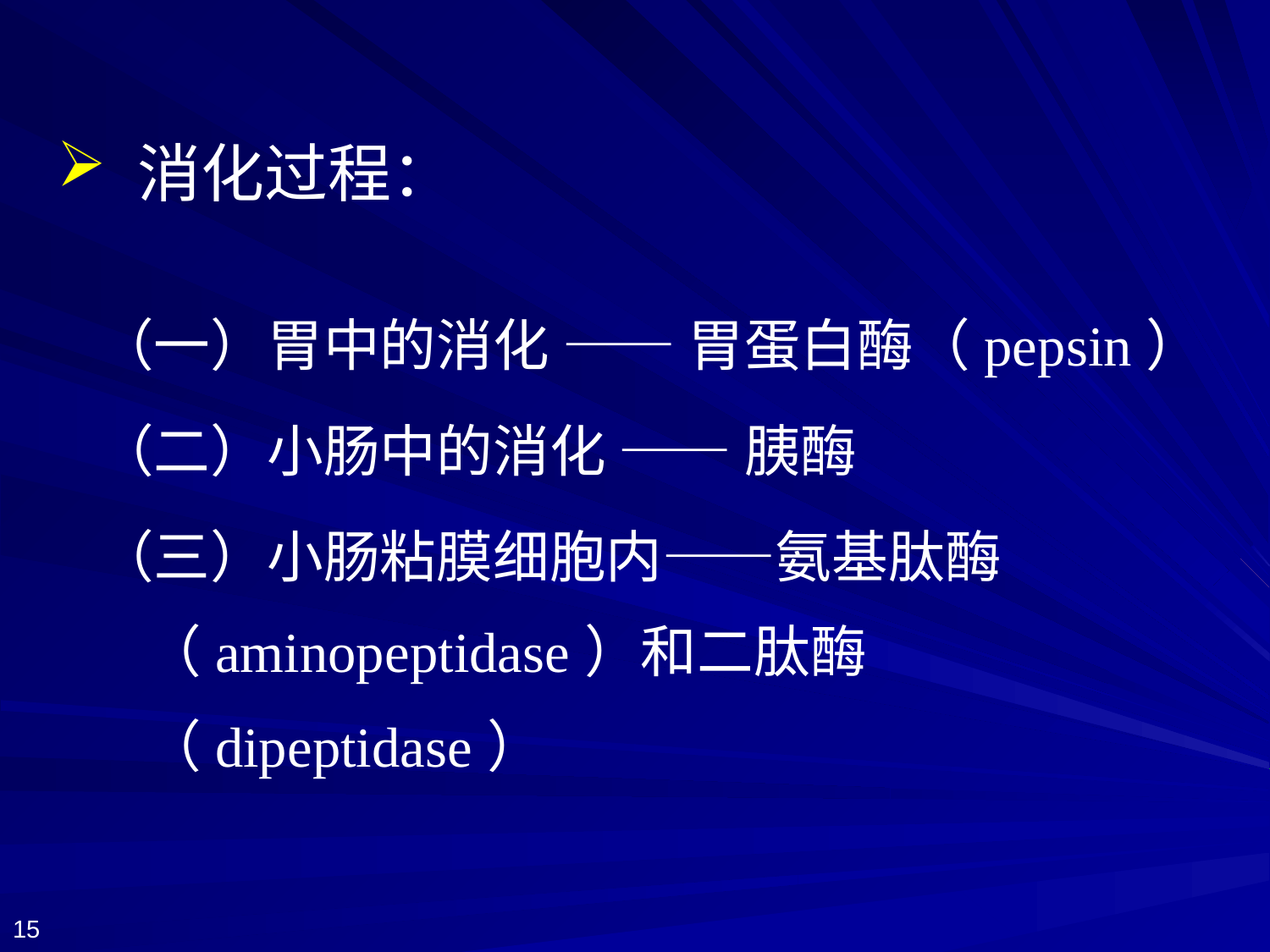

消化过程：
（一）胃中的消化 —— 胃蛋白酶（pepsin）
（二）小肠中的消化 —— 胰酶
（三）小肠粘膜细胞内——氨基肽酶（aminopeptidase）和二肽酶（dipeptidase）
15